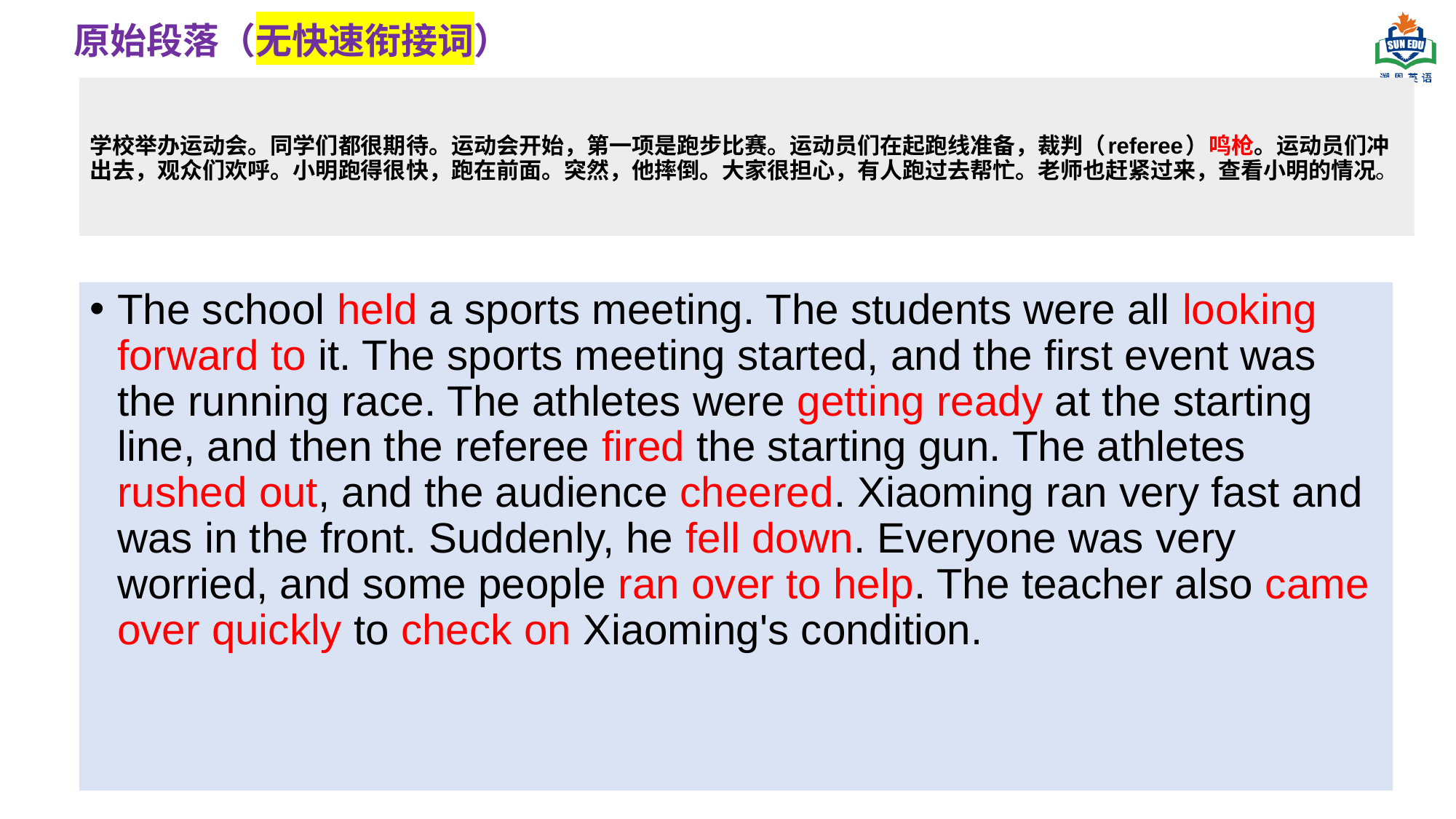

原始段落（无快速衔接词）
# 学校举办运动会。同学们都很期待。运动会开始，第一项是跑步比赛。运动员们在起跑线准备，裁判（referee）鸣枪。运动员们冲出去，观众们欢呼。小明跑得很快，跑在前面。突然，他摔倒。大家很担心，有人跑过去帮忙。老师也赶紧过来，查看小明的情况。
The school held a sports meeting. The students were all looking forward to it. The sports meeting started, and the first event was the running race. The athletes were getting ready at the starting line, and then the referee fired the starting gun. The athletes rushed out, and the audience cheered. Xiaoming ran very fast and was in the front. Suddenly, he fell down. Everyone was very worried, and some people ran over to help. The teacher also came over quickly to check on Xiaoming's condition.